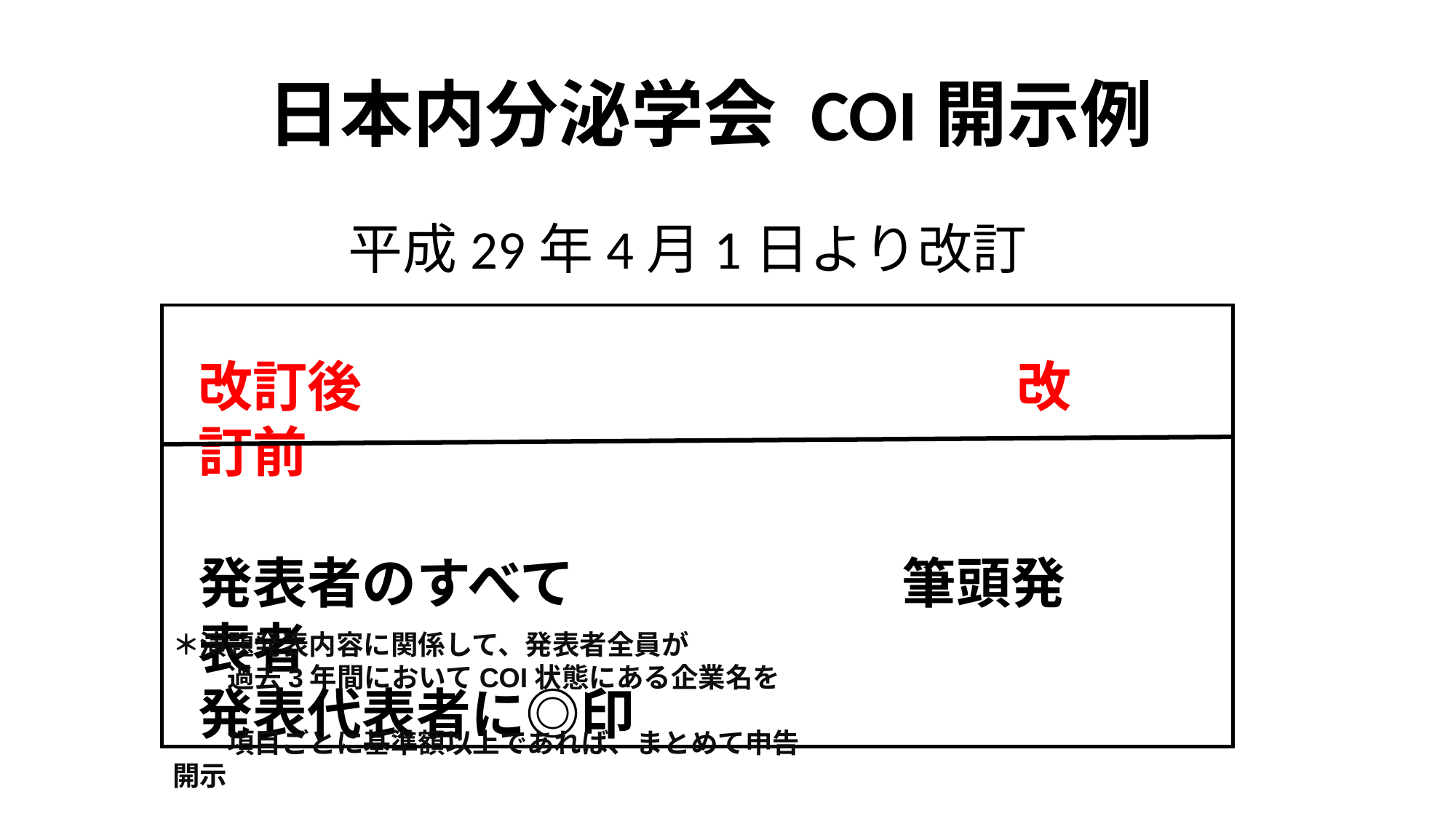

# 平成29年4月1日より改訂
日本内分泌学会 COI開示例

改訂後　　　　　　　　　　　　改訂前

発表者のすべて　　　　　　筆頭発表者
発表代表者に◎印
＊演題発表内容に関係して、発表者全員が
　　過去3年間においてCOI状態にある企業名を
　　項目ごとに基準額以上であれば、まとめて申告開示